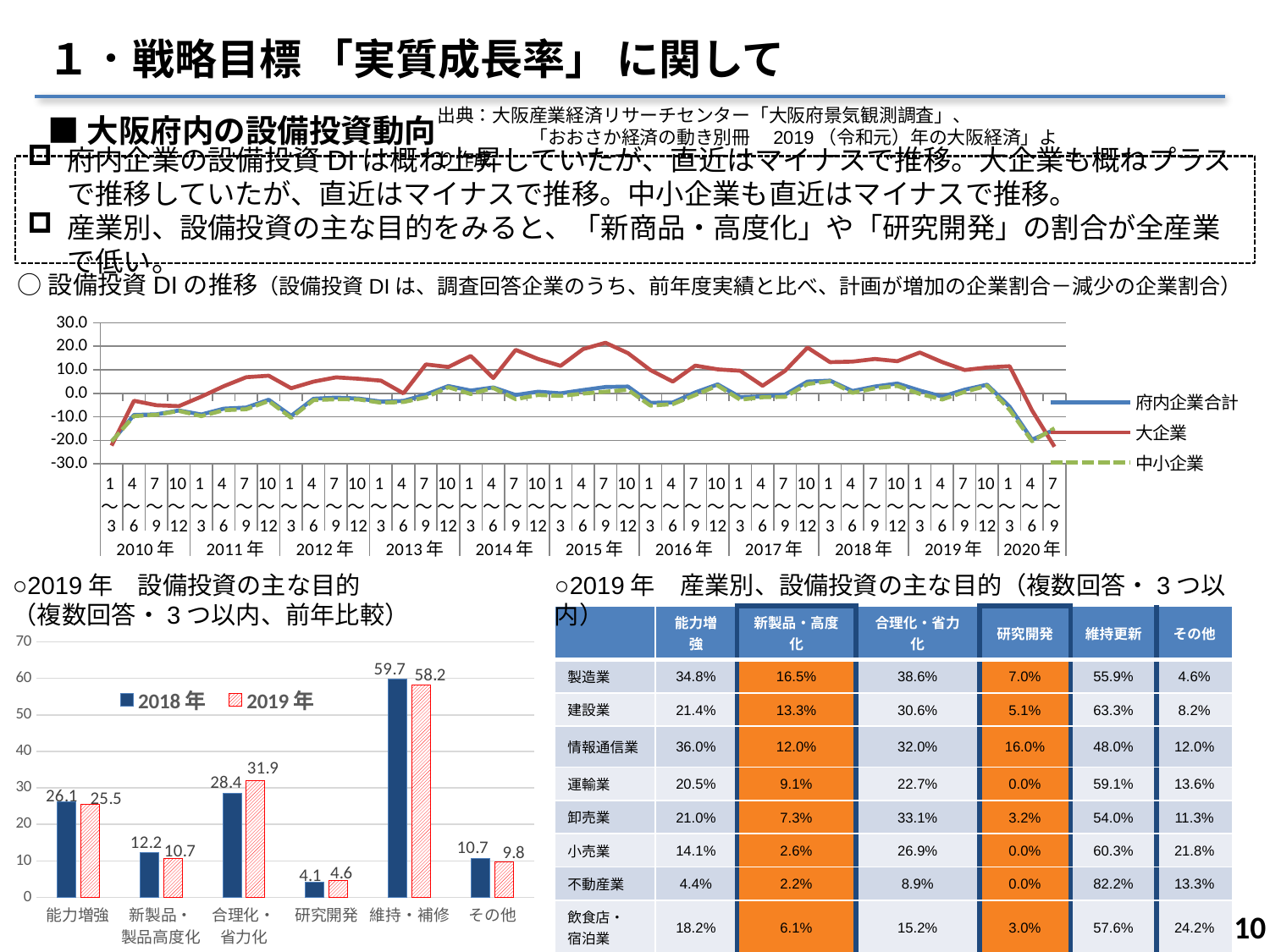

１．戦略目標 「実質成長率」 に関して
出典：大阪産業経済リサーチセンター「大阪府景気観測調査」、
　　　　　「おおさか経済の動き別冊　2019（令和元）年の大阪経済」より作成
■大阪府内の設備投資動向
府内企業の設備投資DIは概ね上昇していたが、直近はマイナスで推移。大企業も概ねプラスで推移していたが、直近はマイナスで推移。中小企業も直近はマイナスで推移。
産業別、設備投資の主な目的をみると、「新商品・高度化」や「研究開発」の割合が全産業で低い。
○設備投資DIの推移（設備投資DIは、調査回答企業のうち、前年度実績と比べ、計画が増加の企業割合－減少の企業割合）

### Chart

| Category | 府内企業合計 | 大企業 | 中小企業 |
|---|---|---|---|
| 1～3 | -20.62163777644949 | -22.22222222222222 | -20.51621442753144 |
| 4～6 | -9.179926560587514 | -3.174603174603174 | -9.681787406905892 |
| 7～9 | -8.932714617169372 | -5.063291139240508 | -9.144350097975183 |
| 10～12 | -7.283090563647878 | -5.442176870748302 | -7.483962936564506 |
| 1～3 | -9.0 | -1.3999999999999986 | -9.7 |
| 4～6 | -6.4990803188228075 | 3.030303030303031 | -7.18157181571816 |
| 7～9 | -6.0256410256410255 | 6.87022900763359 | -6.766381766381768 |
| 10～12 | -2.7152317880794694 | 7.5000000000000036 | -3.2727272727272734 |
| 1～3 | -9.57116221255438 | 2.1739130434782616 | -10.38781163434903 |
| 4～6 | -2.3000000000000007 | 5.0 | -2.8999999999999986 |
| 7～9 | -1.799999999999999 | 6.799999999999997 | -2.4999999999999982 |
| 10～12 | -2.1999999999999993 | 6.199999999999999 | -2.5999999999999996 |
| 1～3 | -3.5 | 5.400000000000002 | -3.9999999999999982 |
| 4～6 | -3.200000000000001 | 0.0 | -3.700000000000001 |
| 7～9 | -0.5000000000000018 | 12.300000000000002 | -1.700000000000001 |
| 10～12 | 3.0999999999999996 | 11.2 | 2.6000000000000014 |
| 1～3 | 1.1999999999999993 | 15.900000000000002 | -0.29999999999999893 |
| 4～6 | 2.5 | 6.5000000000000036 | 2.3000000000000007 |
| 7～9 | -0.7000000000000011 | 18.5 | -2.5 |
| 10～12 | 0.7000000000000011 | 14.599999999999998 | -0.6999999999999975 |
| 1～3 | 0.0 | 11.7 | -1.1000000000000014 |
| 4～6 | 1.3999999999999986 | 18.800000000000004 | -0.09999999999999964 |
| 7～9 | 2.6999999999999993 | 21.5 | 0.6999999999999993 |
| 10～12 | 2.9000000000000004 | 17.1 | 1.5000000000000018 |
| 1～3 | -4.000000000000002 | 9.900000000000002 | -5.200000000000003 |
| 4～6 | -3.8999999999999986 | 5.0 | -4.6 |
| 7～9 | 0.40000000000000036 | 11.799999999999999 | -0.7000000000000011 |
| 10～12 | 3.8000000000000007 | 10.2 | 3.3000000000000007 |
| 1～3 | -1.6000000000000032 | 9.600000000000001 | -2.6999999999999993 |
| 4～6 | -1.2507817385866176 | 3.225806451612904 | -1.6563146997929596 |
| 7～9 | -0.5235602094240814 | 9.565217391304348 | -1.4999999999999982 |
| 10～12 | 5.0237610319076715 | 19.469026548672566 | 3.9789789789789793 |
| 1～3 | 5.423476968796434 | 13.26530612244898 | 5.098684210526319 |
| 4～6 | 1.0056568196103068 | 13.492063492063496 | 0.20775623268698062 |
| 7～9 | 2.90933694181326 | 14.615384615384613 | 2.116402116402117 |
| 10～12 | 4.183813443072701 | 13.675213675213673 | 3.1555221637866264 |
| 1～3 | 1.1805555555555571 | 17.35537190082644 | -0.22970903522205433 |
| 4～6 | -1.3862633900441104 | 13.274336283185841 | -2.6045236463331047 |
| 7～9 | 1.5822784810126578 | 9.917355371900822 | 0.6254343293954125 |
| 10～12 | 3.6745406824146976 | 11.016949152542374 | 3.225806451612902 |
| 1～3 | -5.656819610307984 | 11.538461538461537 | -6.9830508474576245 |
| 4～6 | -19.706498951781967 | -7.258064516129036 | -20.374574347332576 |
| 7～9 | -15.48527808069793 | -22.727272727272734 | -14.867256637168142 |
○2019年　設備投資の主な目的
（複数回答・3つ以内、前年比較）

○2019年　産業別、設備投資の主な目的（複数回答・3つ以内）
|  | 能力増強 | 新製品・高度化 | 合理化・省力化 | 研究開発 | 維持更新 | その他 |
| --- | --- | --- | --- | --- | --- | --- |
| 製造業 | 34.8% | 16.5% | 38.6% | 7.0% | 55.9% | 4.6% |
| 建設業 | 21.4% | 13.3% | 30.6% | 5.1% | 63.3% | 8.2% |
| 情報通信業 | 36.0% | 12.0% | 32.0% | 16.0% | 48.0% | 12.0% |
| 運輸業 | 20.5% | 9.1% | 22.7% | 0.0% | 59.1% | 13.6% |
| 卸売業 | 21.0% | 7.3% | 33.1% | 3.2% | 54.0% | 11.3% |
| 小売業 | 14.1% | 2.6% | 26.9% | 0.0% | 60.3% | 21.8% |
| 不動産業 | 4.4% | 2.2% | 8.9% | 0.0% | 82.2% | 13.3% |
| 飲食店・ 宿泊業 | 18.2% | 6.1% | 15.2% | 3.0% | 57.6% | 24.2% |
| サービス業 | 23.7% | 6.1% | 32.1% | 3.1% | 56.5% | 9.2% |

### Chart

| Category | 2018年 | 2019年 |
|---|---|---|
| 能力増強 | 26.1 | 25.5 |
| 新製品・
製品高度化 | 12.2 | 10.7 |
| 合理化・
省力化 | 28.4 | 31.9 |
| 研究開発 | 4.1 | 4.6 |
| 維持・補修 | 59.7 | 58.2 |
| その他 | 10.7 | 9.8 |
10